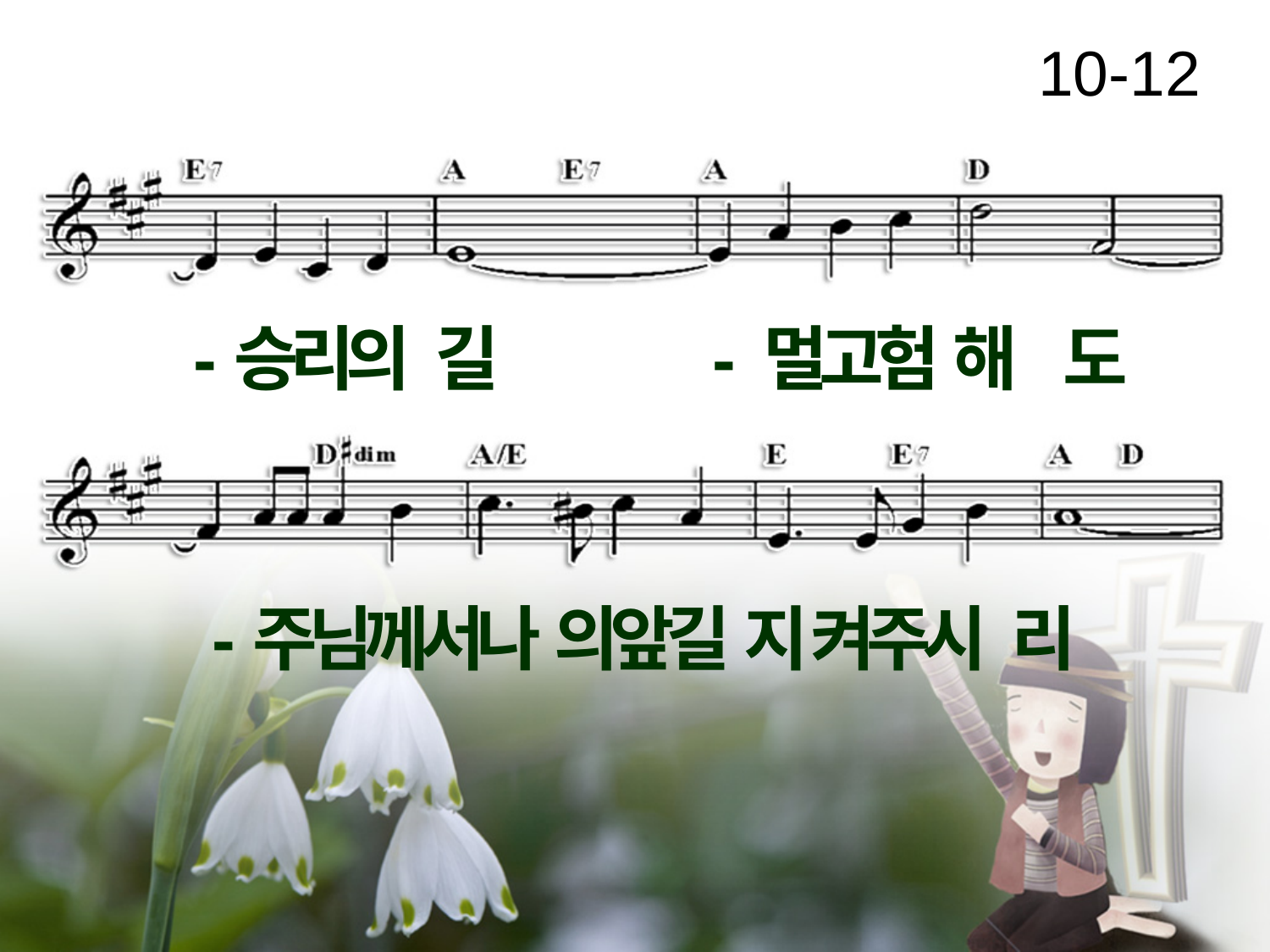

10-12
-승리의   길                  - 멀고험  해     도
-주님께서나  의앞길  지 켜주시   리